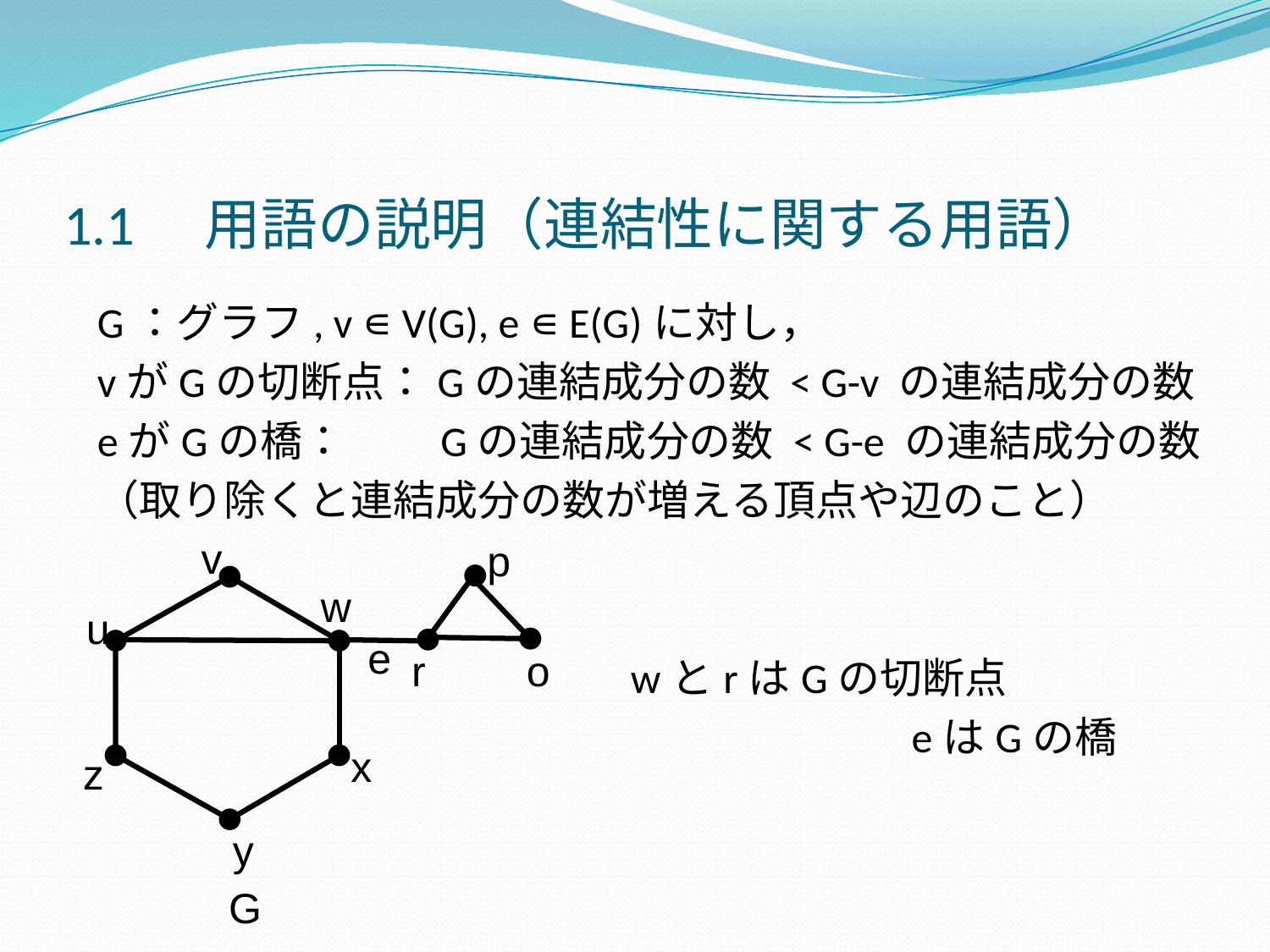

# 1.1　用語の説明（連結性に関する用語）

G：グラフ, v ∊ V(G), e ∊ E(G)に対し，
vがGの切断点：Gの連結成分の数 < G-v の連結成分の数
eがGの橋：         Gの連結成分の数 < G-e の連結成分の数
（取り除くと連結成分の数が増える頂点や辺のこと）

                                                        wとrはGの切断点
　　　　　　　　　　　　　　　　　　　eはGの橋

v
p

w
u
e

r
o
x
z

y
G